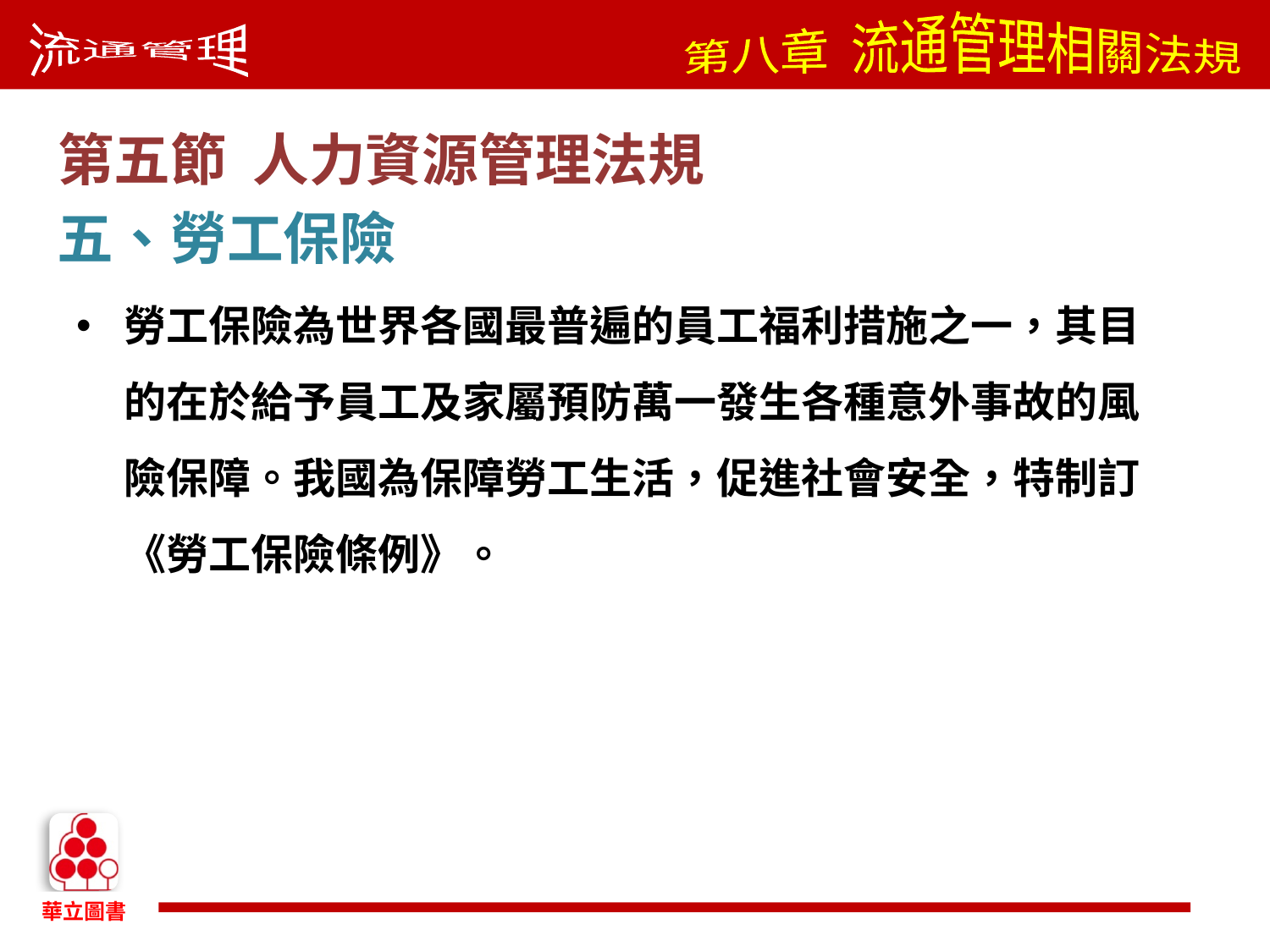

第五節  人力資源管理法規
五、勞工保險
勞工保險為世界各國最普遍的員工福利措施之一，其目的在於給予員工及家屬預防萬一發生各種意外事故的風險保障。我國為保障勞工生活，促進社會安全，特制訂《勞工保險條例》。